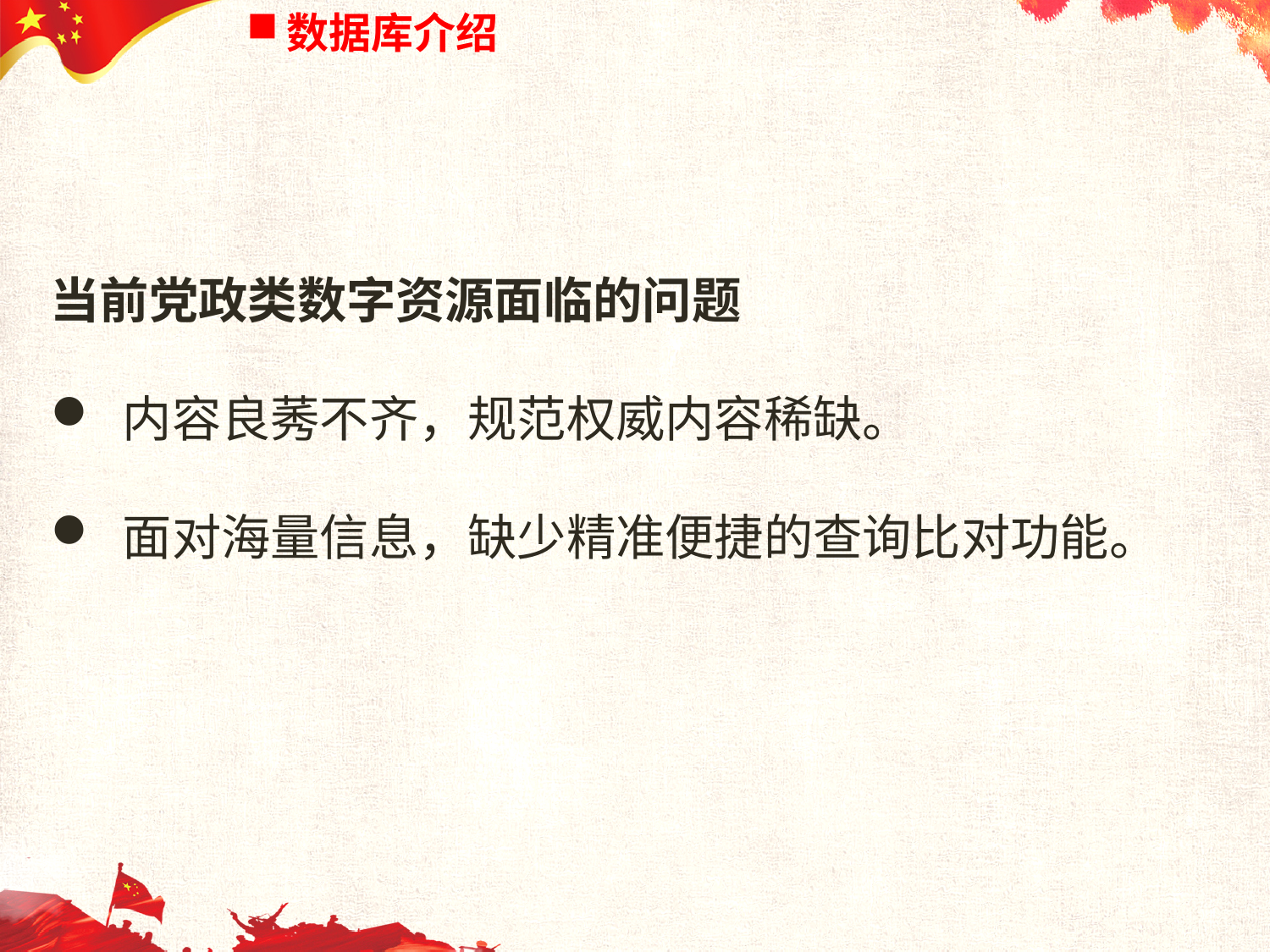

数据库介绍
当前党政类数字资源面临的问题
 内容良莠不齐，规范权威内容稀缺。
 面对海量信息，缺少精准便捷的查询比对功能。